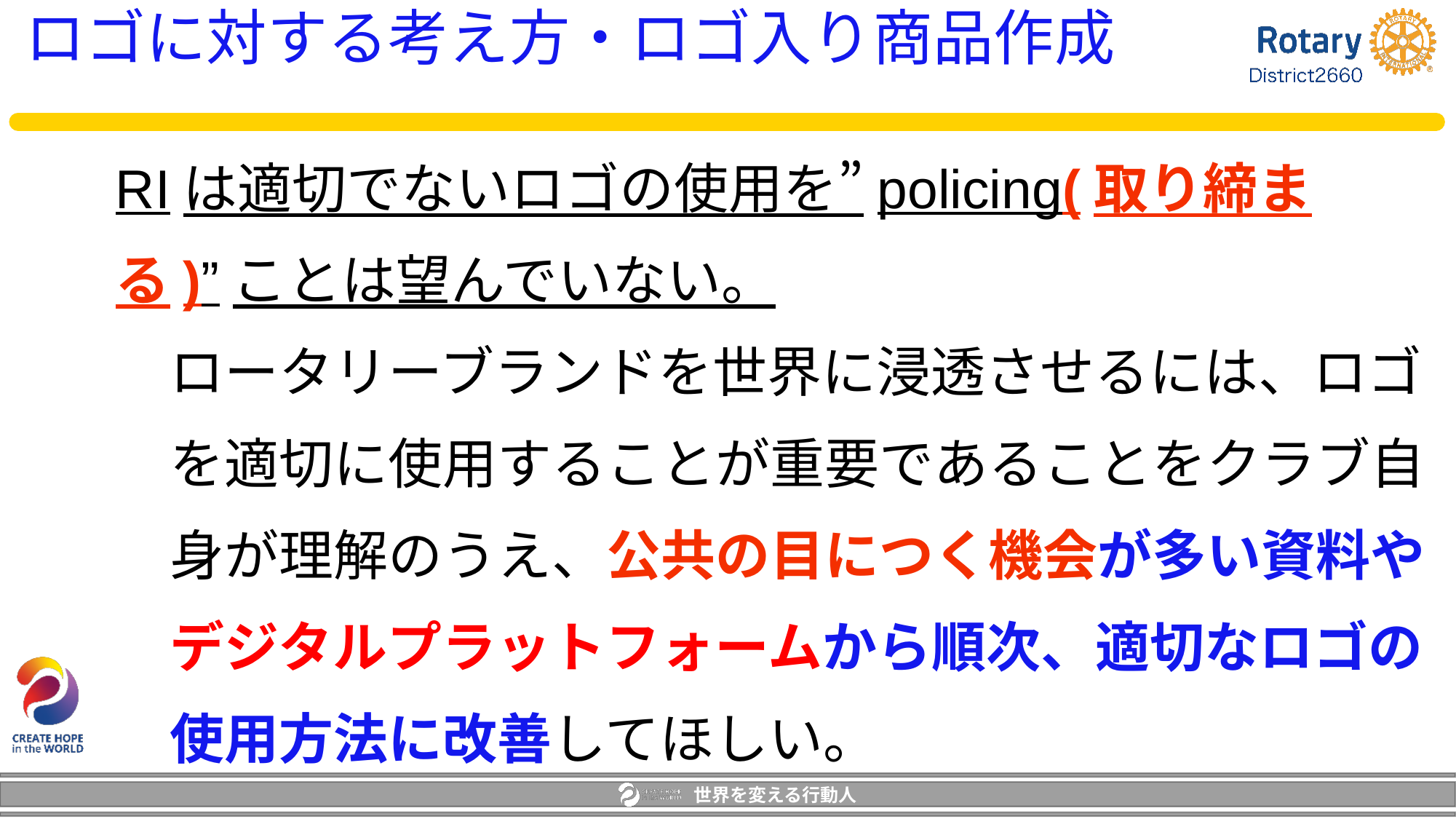

# ロゴに対する考え方・ロゴ入り商品作成
RIは適切でないロゴの使用を”policing(取り締まる)”ことは望んでいない。
ロータリーブランドを世界に浸透させるには、ロゴを適切に使用することが重要であることをクラブ自身が理解のうえ、公共の目につく機会が多い資料やデジタルプラットフォームから順次、適切なロゴの使用方法に改善してほしい。